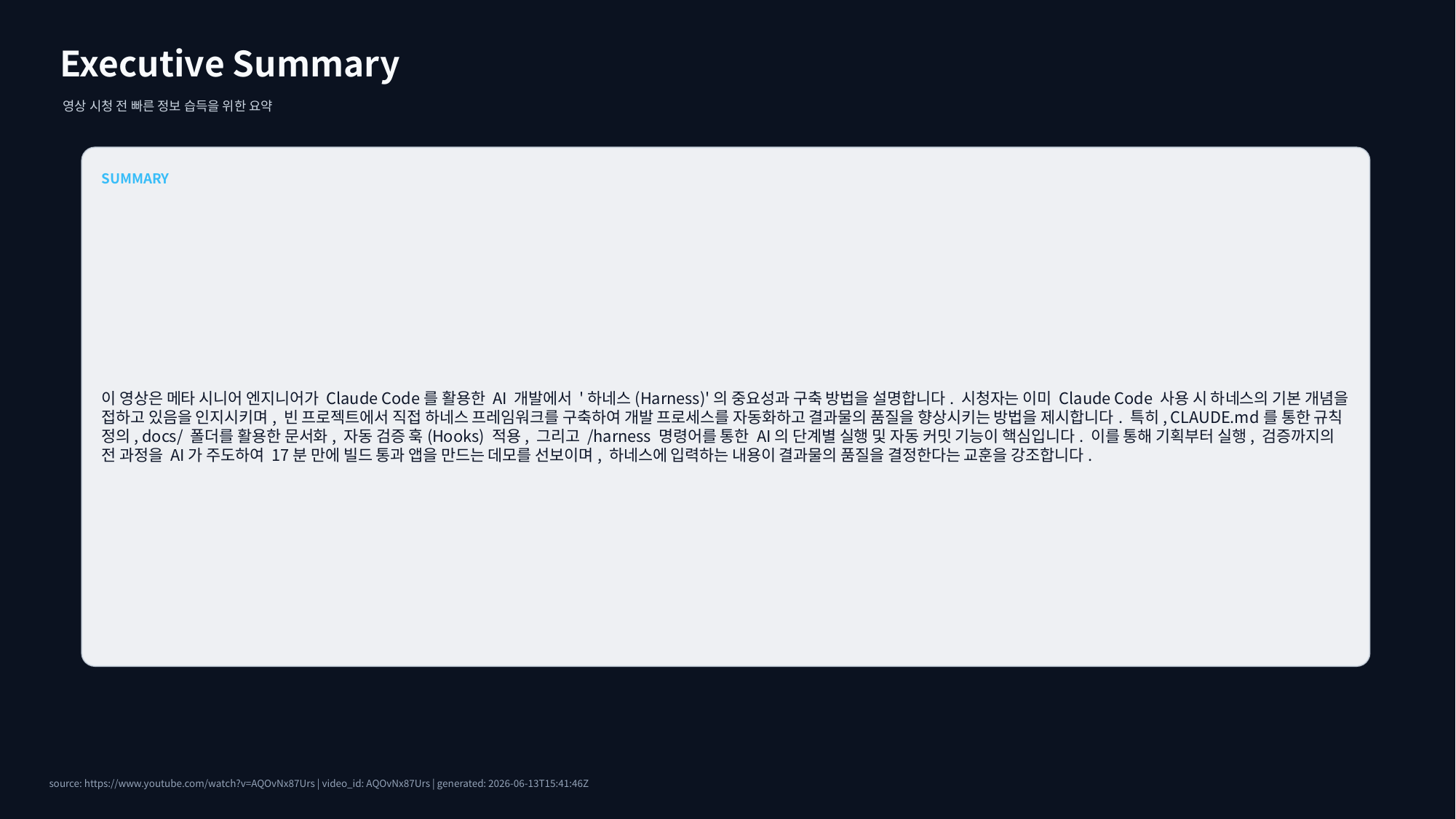

Executive Summary
영상 시청 전 빠른 정보 습득을 위한 요약

SUMMARY
이 영상은 메타 시니어 엔지니어가 Claude Code를 활용한 AI 개발에서 '하네스(Harness)'의 중요성과 구축 방법을 설명합니다. 시청자는 이미 Claude Code 사용 시 하네스의 기본 개념을 접하고 있음을 인지시키며, 빈 프로젝트에서 직접 하네스 프레임워크를 구축하여 개발 프로세스를 자동화하고 결과물의 품질을 향상시키는 방법을 제시합니다. 특히, CLAUDE.md를 통한 규칙 정의, docs/ 폴더를 활용한 문서화, 자동 검증 훅(Hooks) 적용, 그리고 /harness 명령어를 통한 AI의 단계별 실행 및 자동 커밋 기능이 핵심입니다. 이를 통해 기획부터 실행, 검증까지의 전 과정을 AI가 주도하여 17분 만에 빌드 통과 앱을 만드는 데모를 선보이며, 하네스에 입력하는 내용이 결과물의 품질을 결정한다는 교훈을 강조합니다.
source: https://www.youtube.com/watch?v=AQOvNx87Urs | video_id: AQOvNx87Urs | generated: 2026-06-13T15:41:46Z